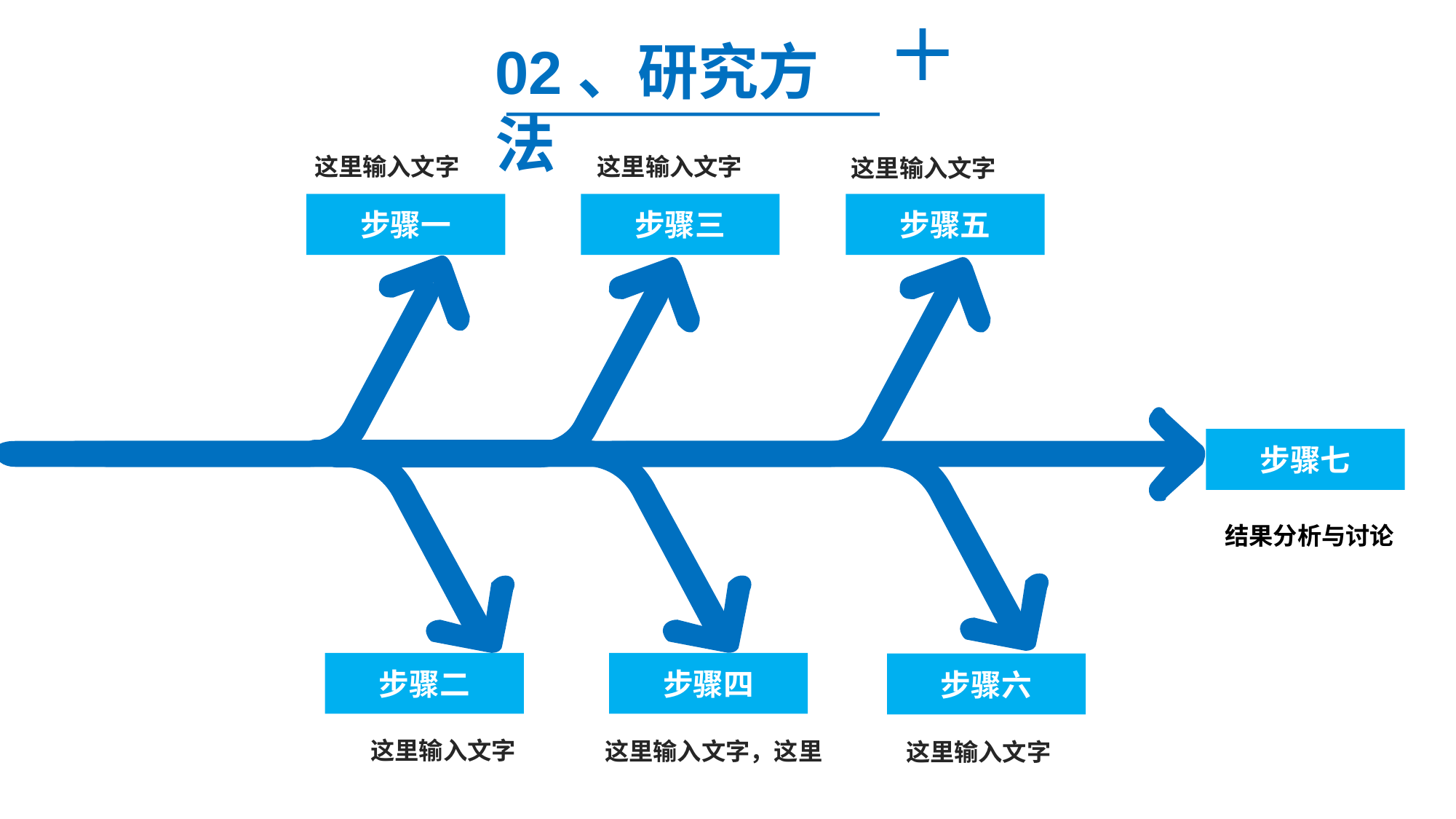

02、研究方法

这里输入文字
这里输入文字
这里输入文字
步骤一
步骤三
步骤五

步骤七

结果分析与讨论

步骤二
步骤四
步骤六
这里输入文字
这里输入文字，这里
这里输入文字